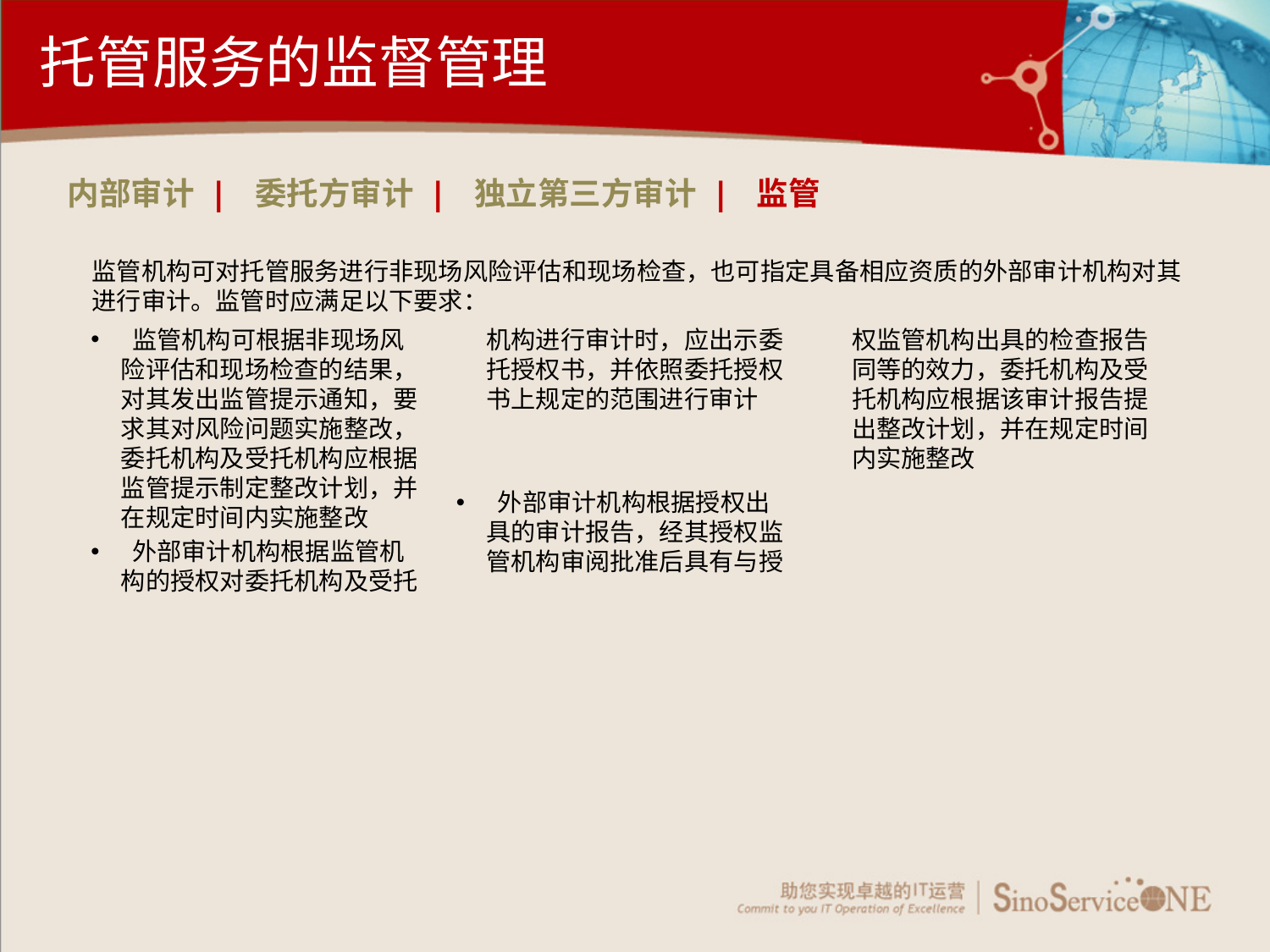

托管服务的监督管理
内部审计 | 委托方审计 | 独立第三方审计 | 监管
监管机构可对托管服务进行非现场风险评估和现场检查，也可指定具备相应资质的外部审计机构对其进行审计。监管时应满足以下要求：
 监管机构可根据非现场风险评估和现场检查的结果，对其发出监管提示通知，要求其对风险问题实施整改，委托机构及受托机构应根据监管提示制定整改计划，并在规定时间内实施整改
 外部审计机构根据监管机构的授权对委托机构及受托机构进行审计时，应出示委托授权书，并依照委托授权书上规定的范围进行审计

 外部审计机构根据授权出具的审计报告，经其授权监管机构审阅批准后具有与授权监管机构出具的检查报告同等的效力，委托机构及受托机构应根据该审计报告提出整改计划，并在规定时间内实施整改